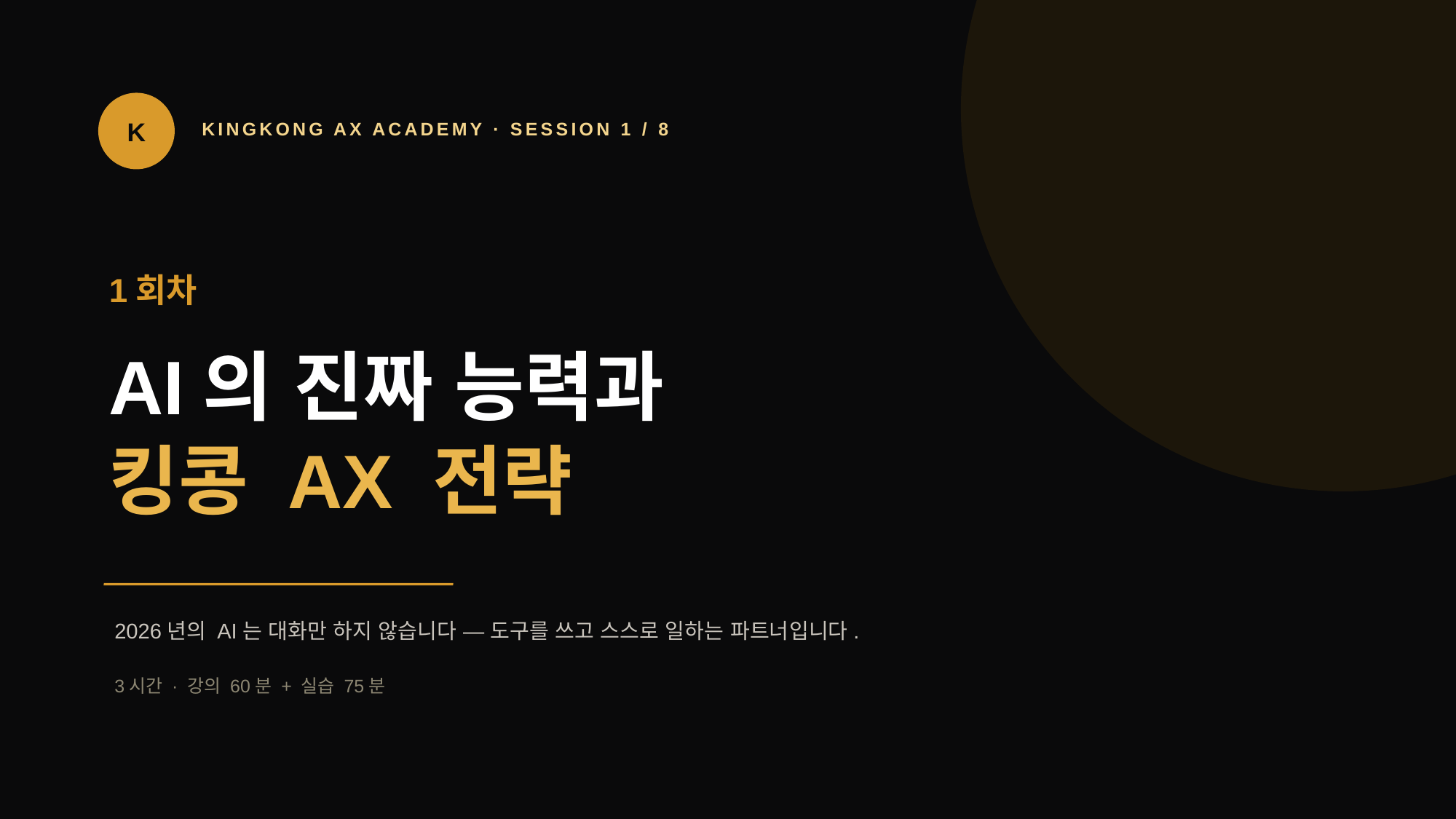

K
KINGKONG AX ACADEMY · SESSION 1 / 8
1회차
AI의 진짜 능력과
킹콩 AX 전략

2026년의 AI는 대화만 하지 않습니다 — 도구를 쓰고 스스로 일하는 파트너입니다.
3시간 · 강의 60분 + 실습 75분